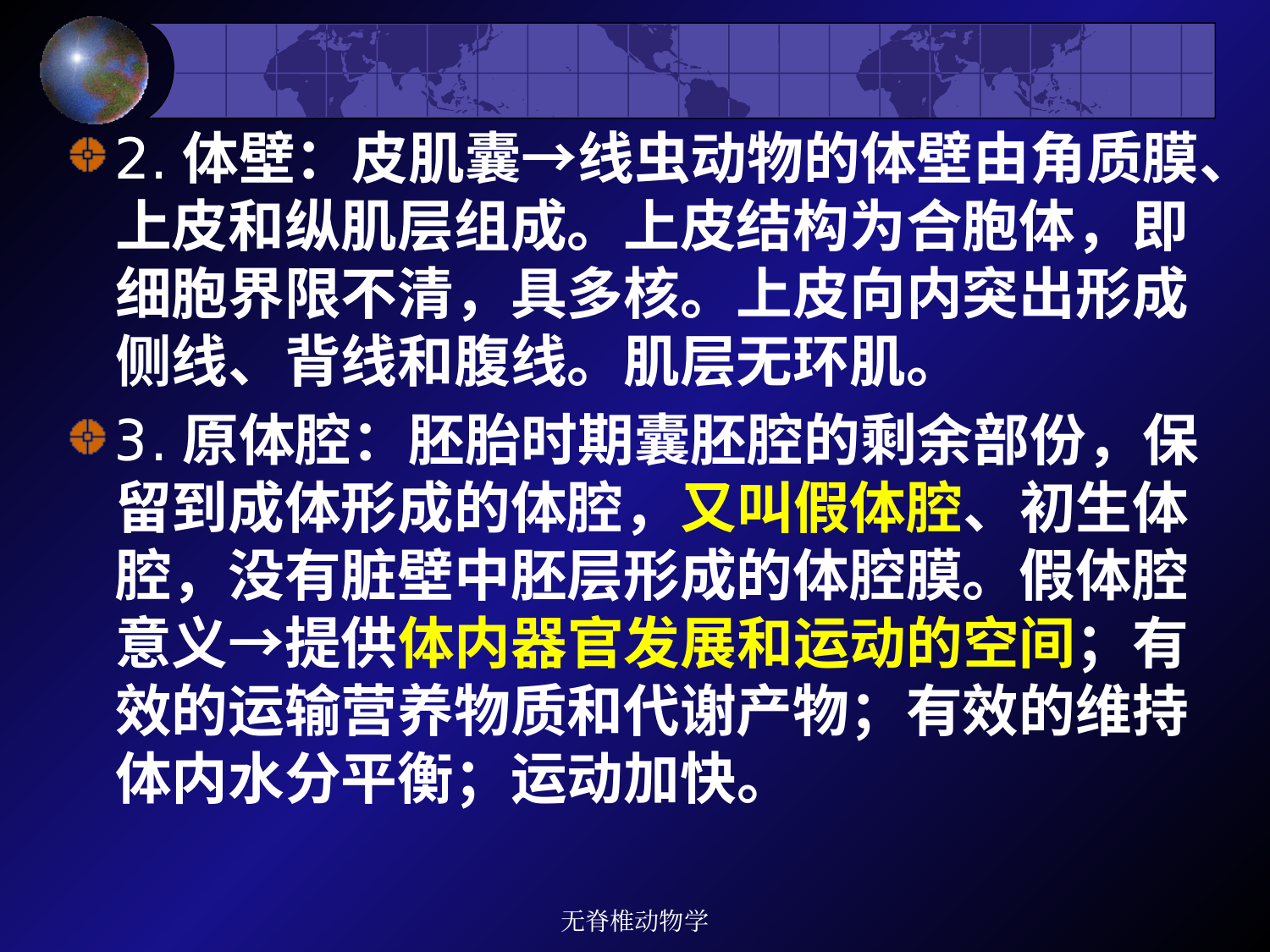

2.体壁：皮肌囊→线虫动物的体壁由角质膜、上皮和纵肌层组成。上皮结构为合胞体，即细胞界限不清，具多核。上皮向内突出形成侧线、背线和腹线。肌层无环肌。
3.原体腔：胚胎时期囊胚腔的剩余部份，保留到成体形成的体腔，又叫假体腔、初生体腔，没有脏壁中胚层形成的体腔膜。假体腔意义→提供体内器官发展和运动的空间；有效的运输营养物质和代谢产物；有效的维持体内水分平衡；运动加快。

无脊椎动物学
11